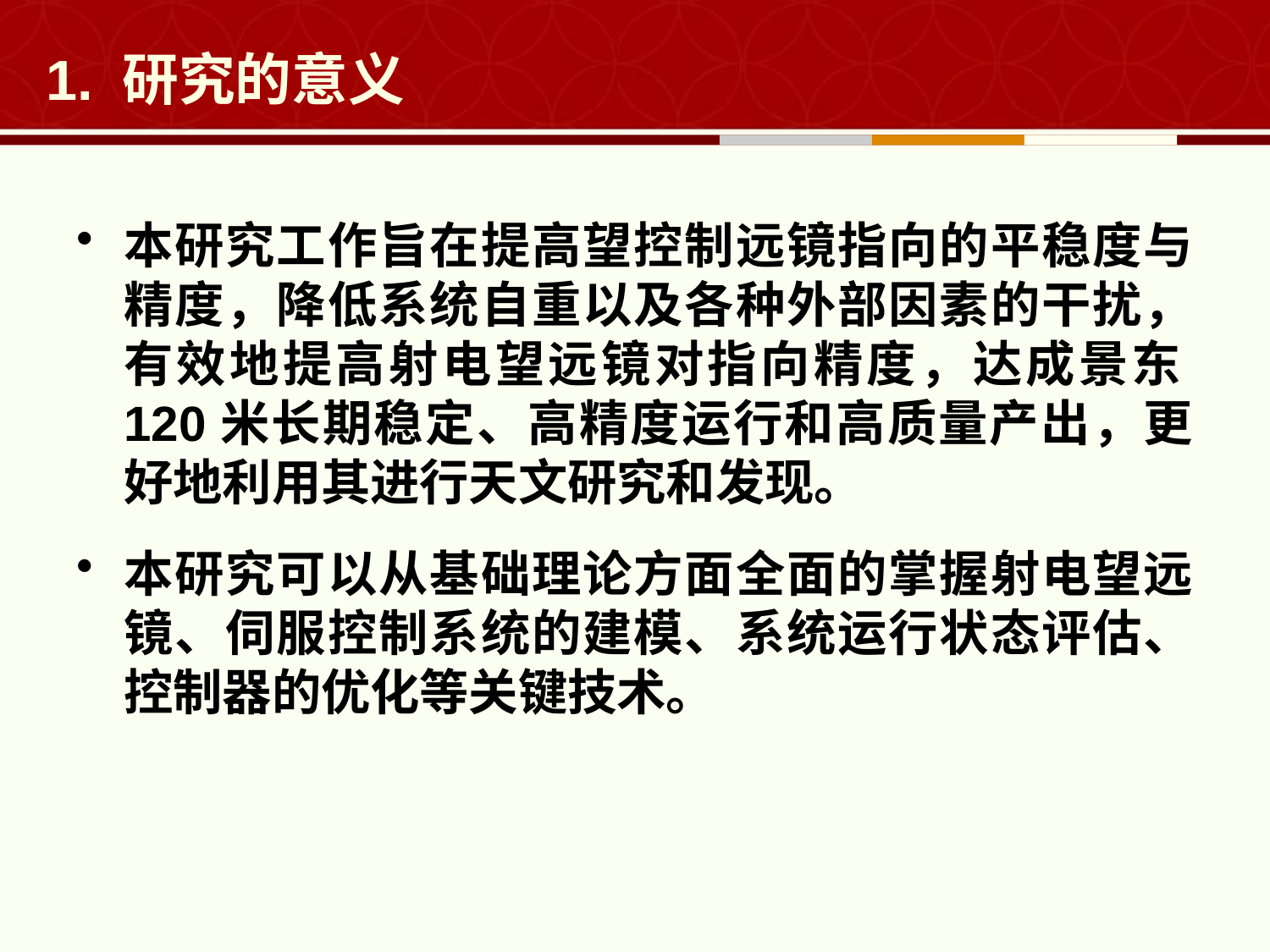

# 1. 研究的意义
本研究工作旨在提高望控制远镜指向的平稳度与精度，降低系统自重以及各种外部因素的干扰，有效地提高射电望远镜对指向精度，达成景东120米长期稳定、高精度运行和高质量产出，更好地利用其进行天文研究和发现。
本研究可以从基础理论方面全面的掌握射电望远镜、伺服控制系统的建模、系统运行状态评估、控制器的优化等关键技术。